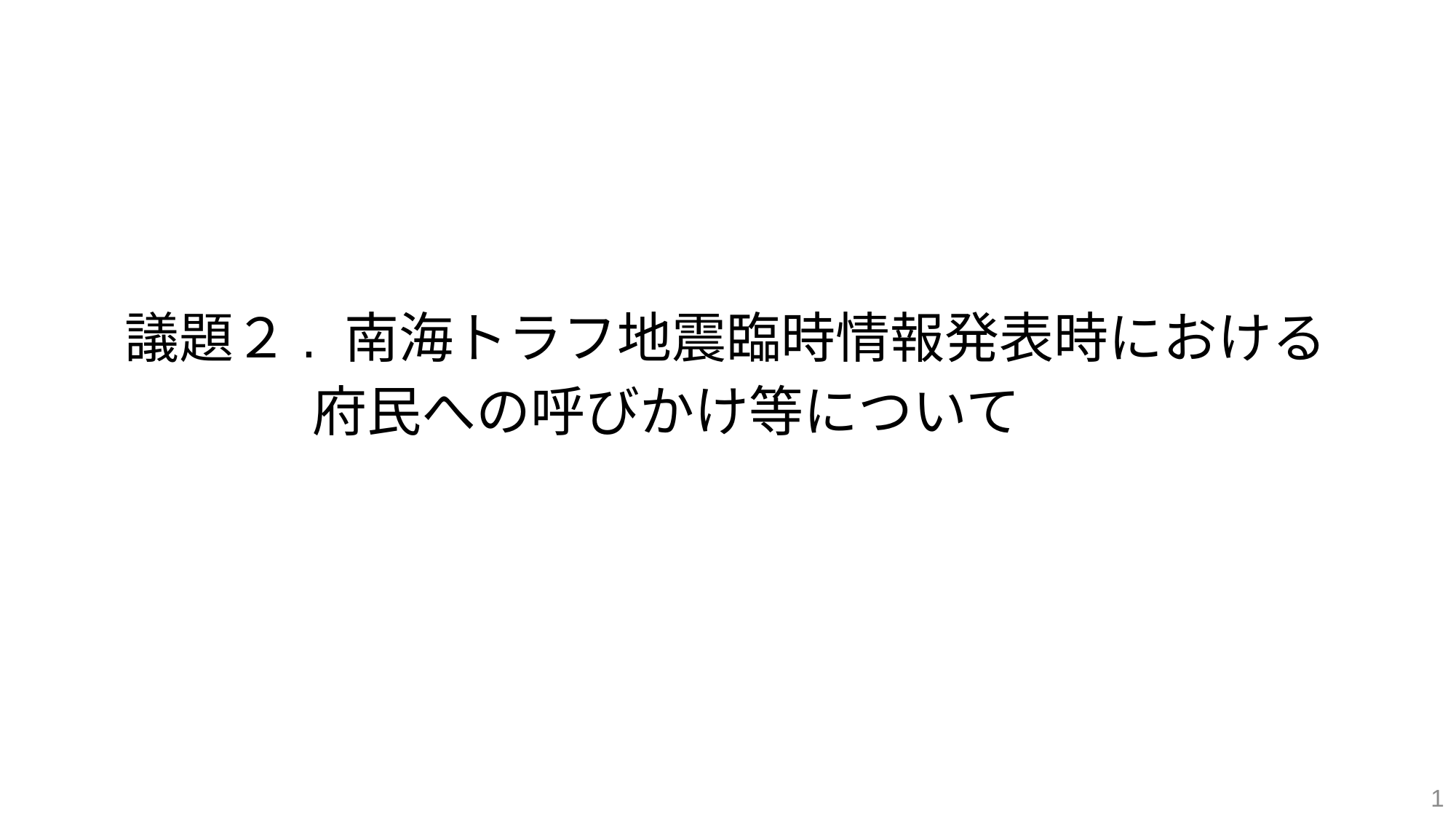

議題２. 南海トラフ地震臨時情報発表時における
　  　　府民への呼びかけ等について
1